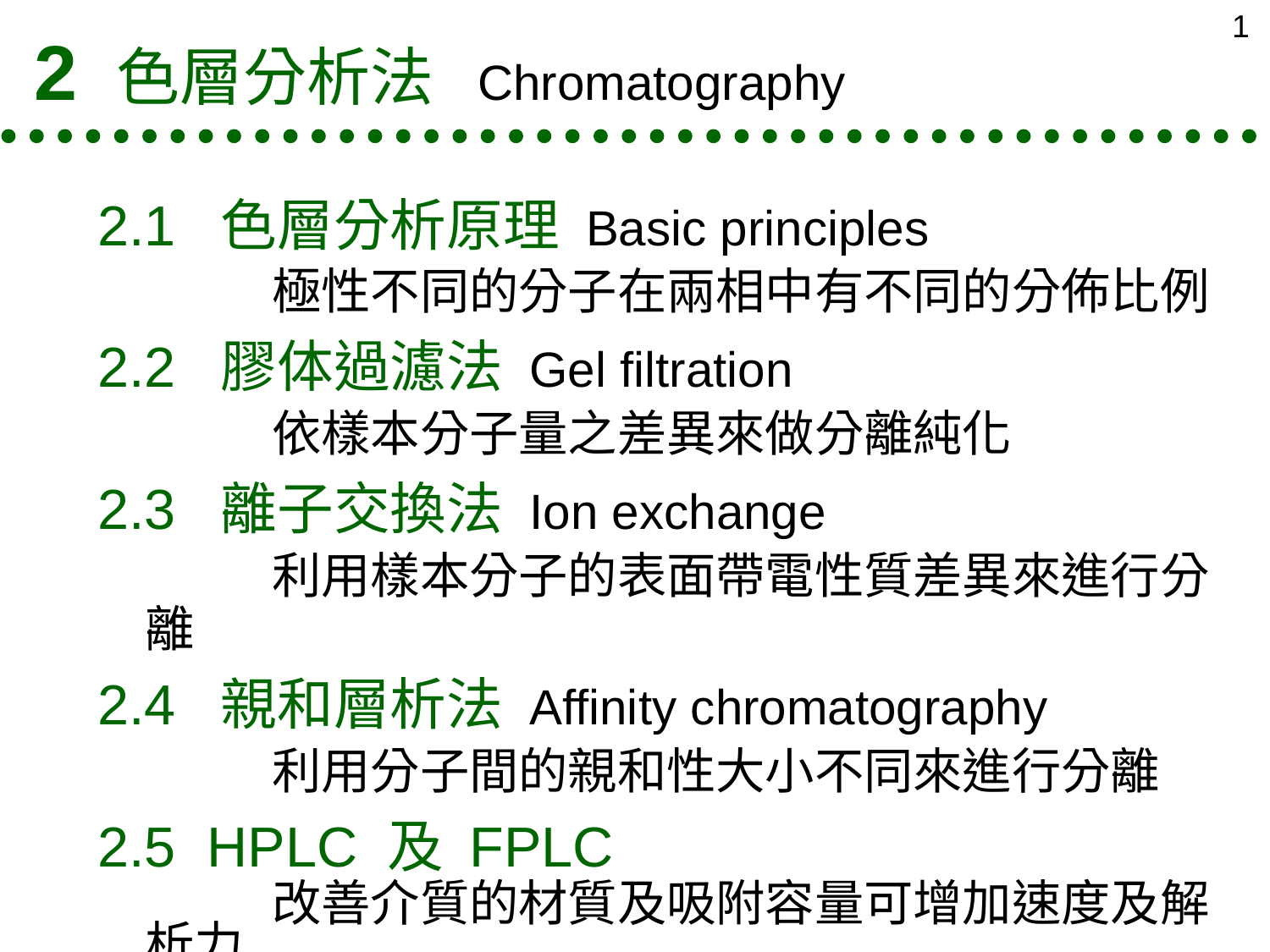

1
2  色層分析法  Chromatography

2.1  色層分析原理 Basic principles
		極性不同的分子在兩相中有不同的分佈比例
2.2  膠体過濾法 Gel filtration
		依樣本分子量之差異來做分離純化
2.3  離子交換法 Ion exchange
		利用樣本分子的表面帶電性質差異來進行分離
2.4  親和層析法 Affinity chromatography
		利用分子間的親和性大小不同來進行分離
2.5  HPLC 及 FPLC
		改善介質的材質及吸附容量可增加速度及解析力